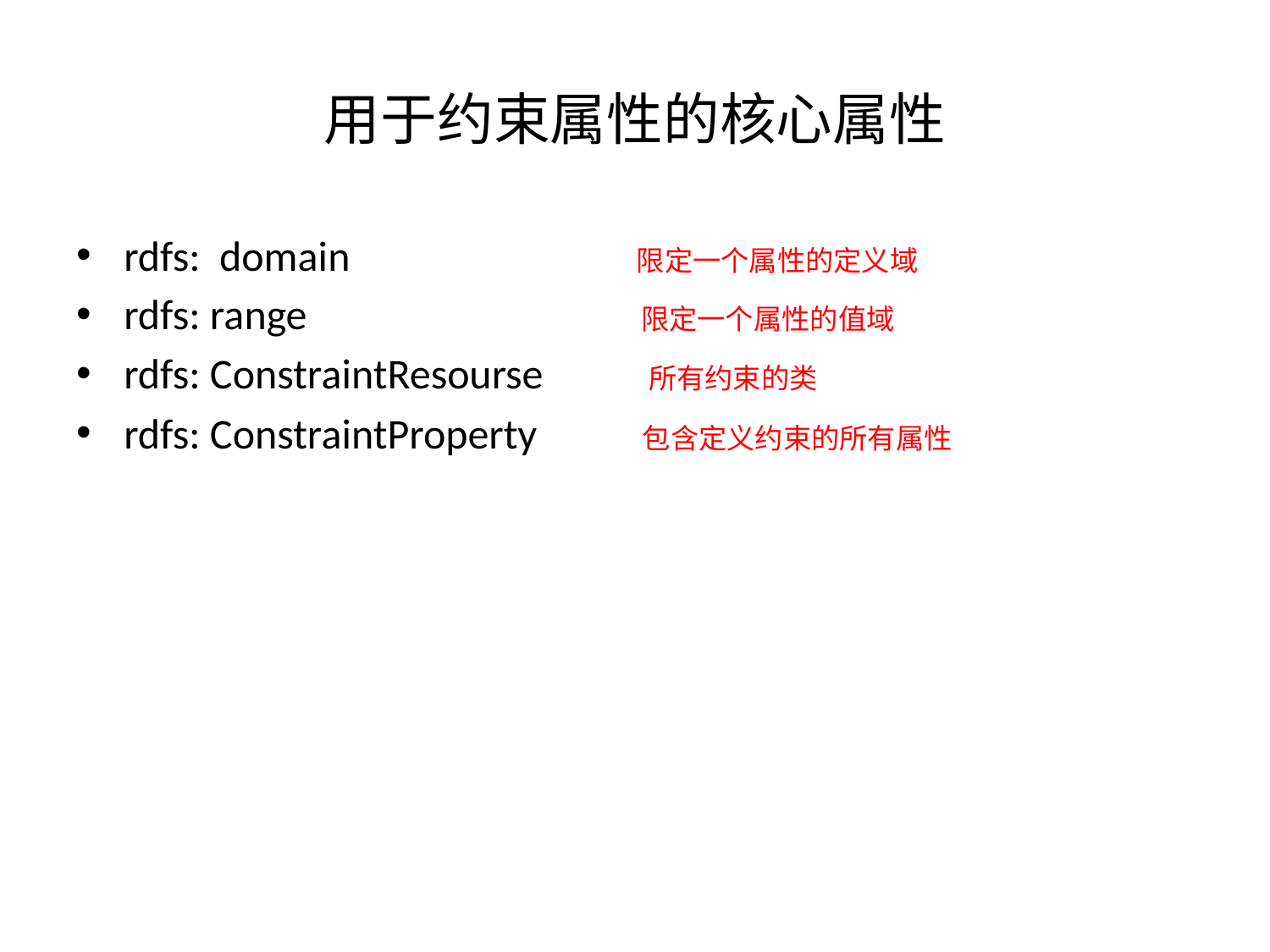

# 用于约束属性的核心属性
rdfs:  domain                             限定一个属性的定义域
rdfs: range                                  限定一个属性的值域
rdfs: ConstraintResourse          所有约束的类
rdfs: ConstraintProperty          包含定义约束的所有属性